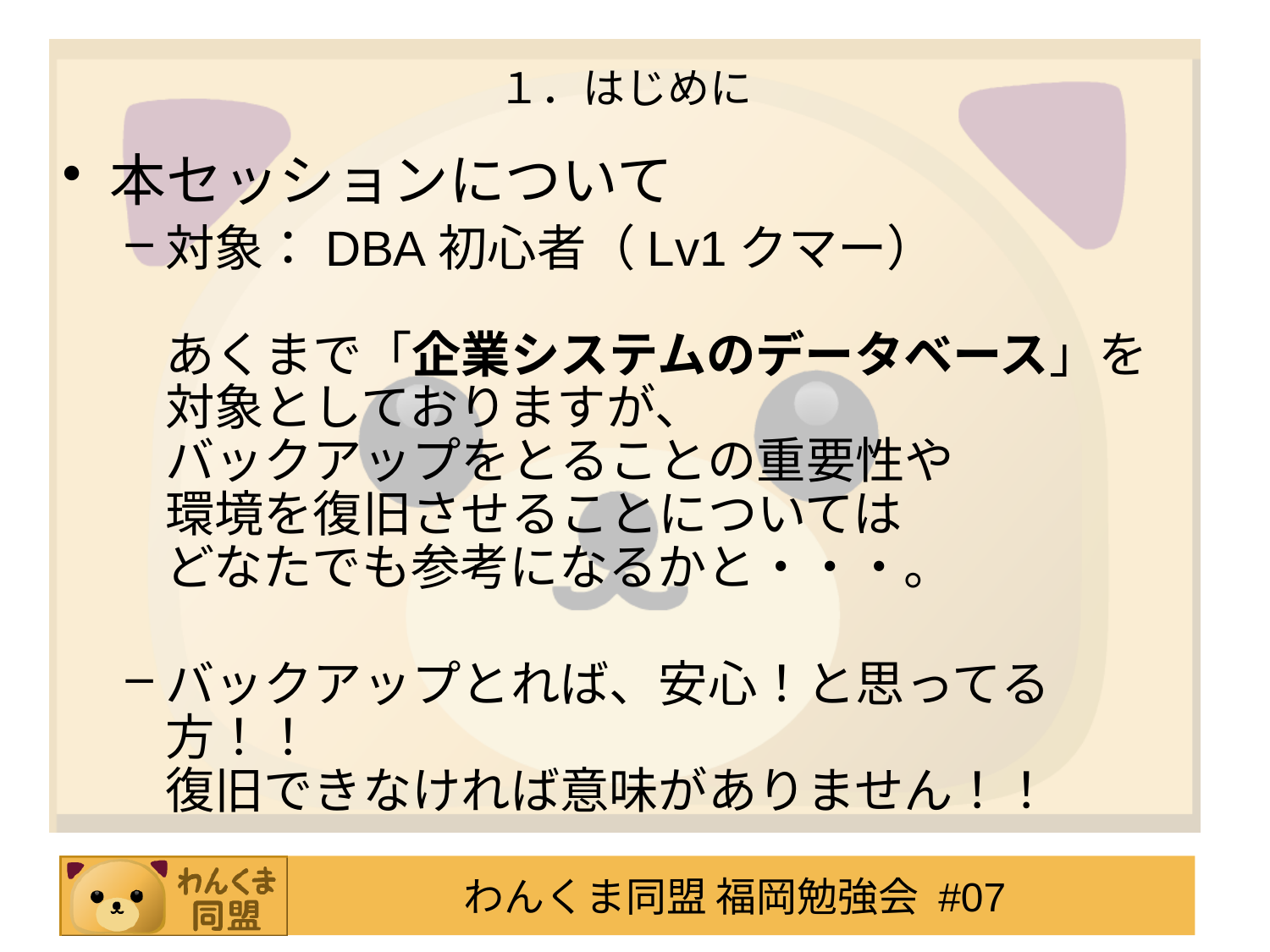

１．はじめに
本セッションについて
対象：DBA初心者（Lv1クマー）
あくまで「企業システムのデータベース」を
対象としておりますが、
バックアップをとることの重要性や
環境を復旧させることについては
どなたでも参考になるかと・・・。
バックアップとれば、安心！と思ってる方！！
復旧できなければ意味がありません！！